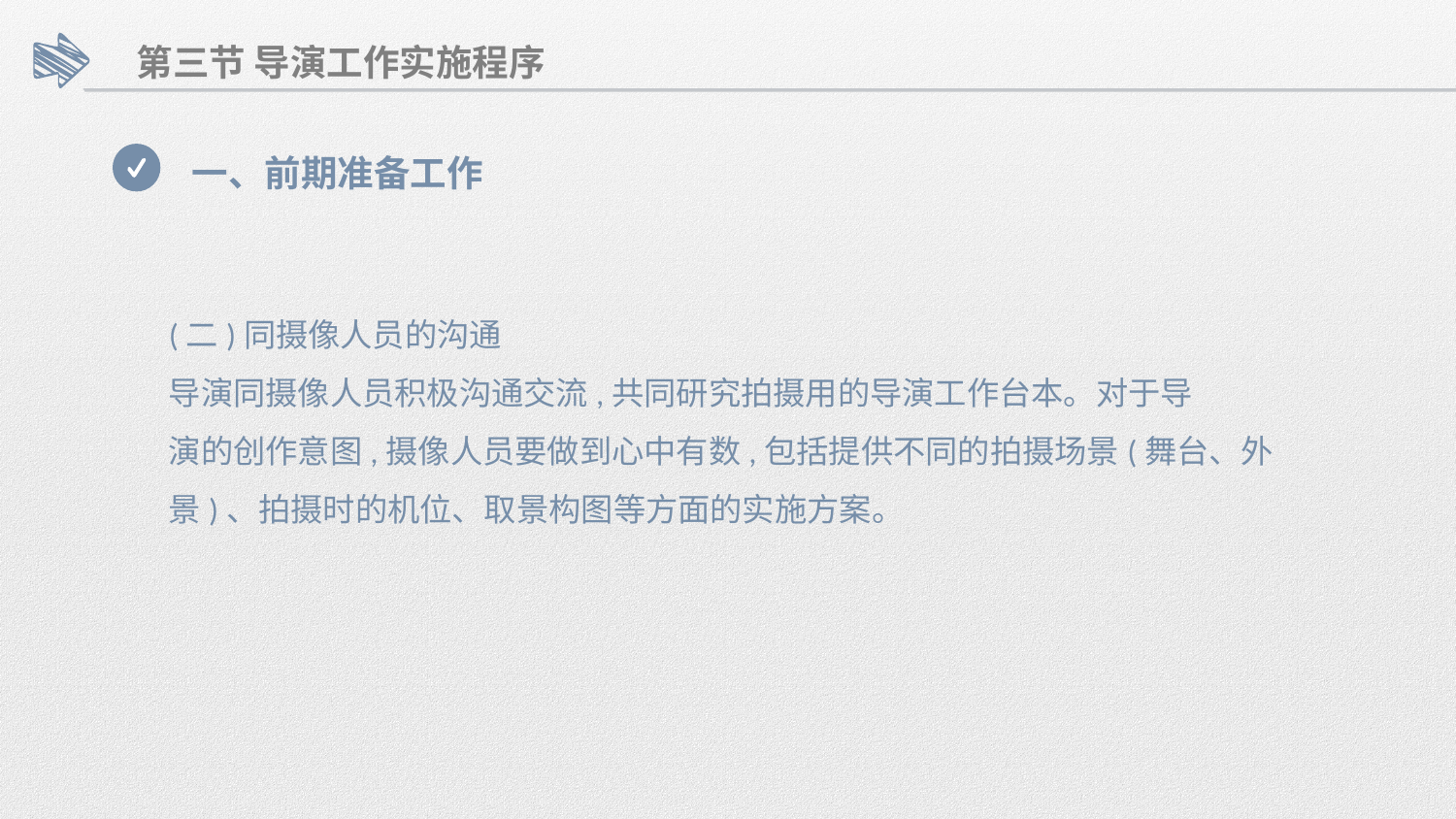

第三节 导演工作实施程序
一、前期准备工作

(二)同摄像人员的沟通
导演同摄像人员积极沟通交流,共同研究拍摄用的导演工作台本。对于导
演的创作意图,摄像人员要做到心中有数,包括提供不同的拍摄场景(舞台、外
景)、拍摄时的机位、取景构图等方面的实施方案。